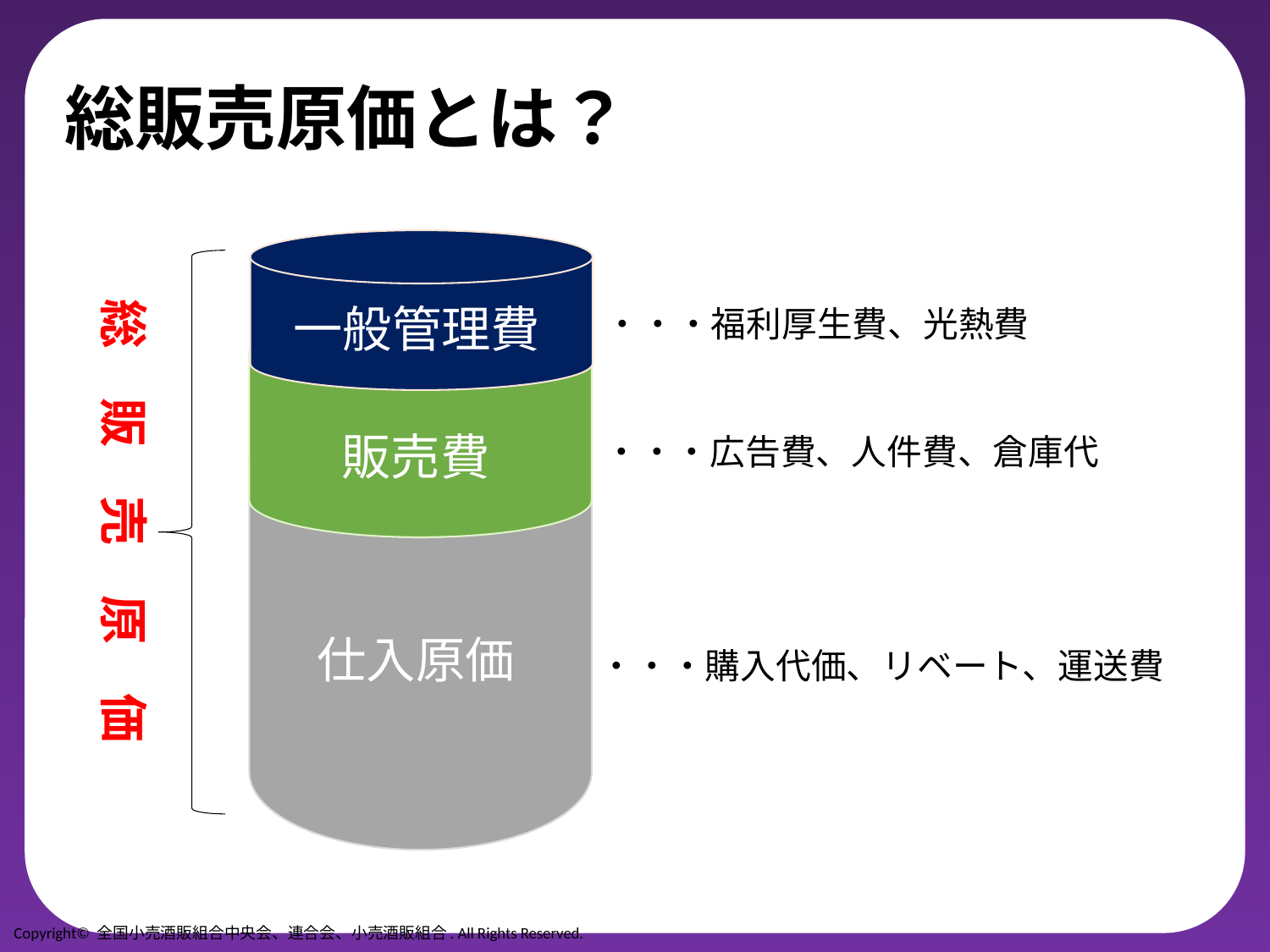

# 総販売原価とは？
総　販　売　原　価

一般管理費
・・・福利厚生費、光熱費

販売費
・・・広告費、人件費、倉庫代

仕入原価
・・・購入代価、リベート、運送費
Copyright© 全国小売酒販組合中央会、連合会、小売酒販組合. All Rights Reserved.